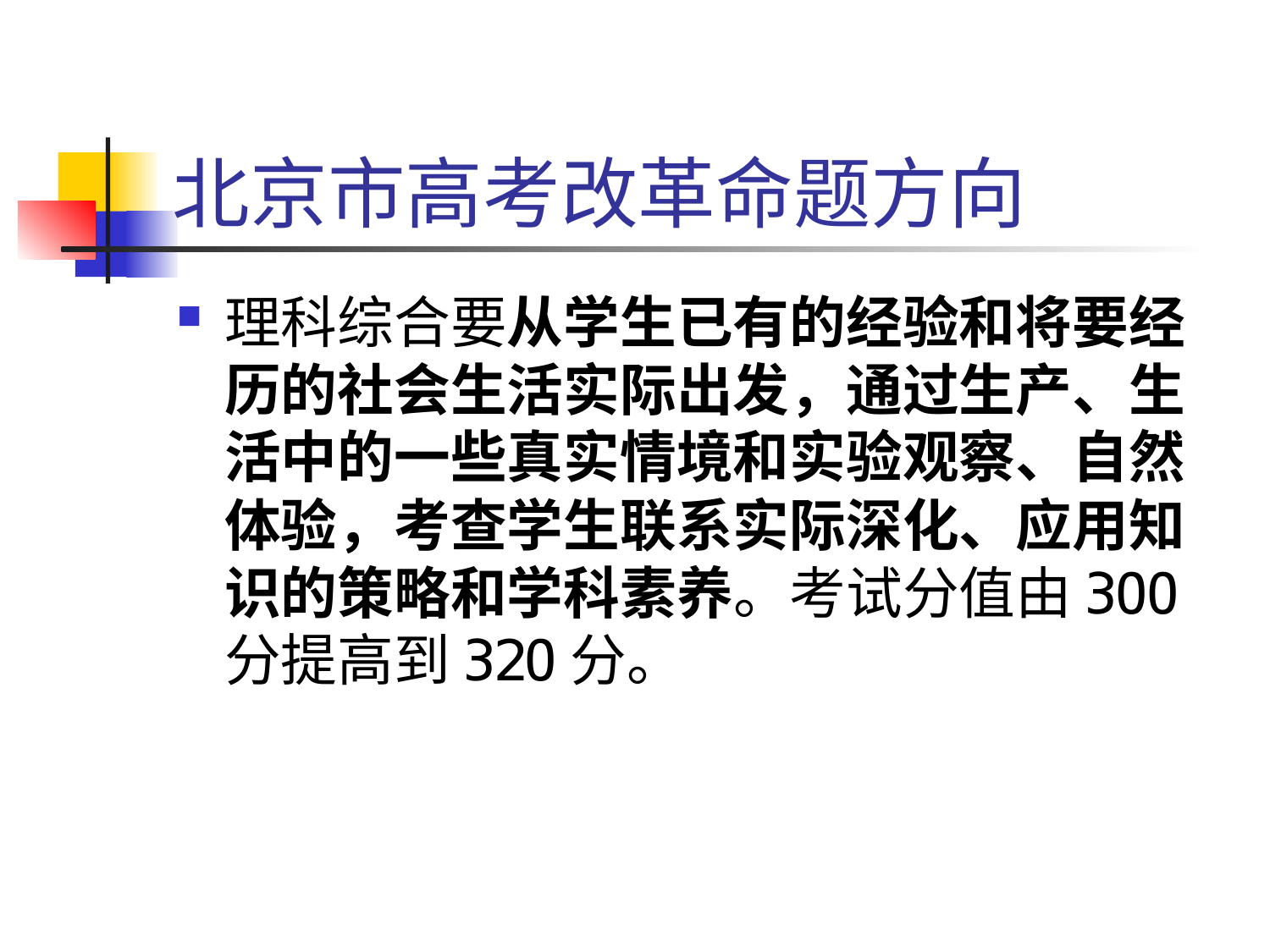

# 北京市高考改革命题方向
理科综合要从学生已有的经验和将要经历的社会生活实际出发，通过生产、生活中的一些真实情境和实验观察、自然体验，考查学生联系实际深化、应用知识的策略和学科素养。考试分值由300分提高到320分。